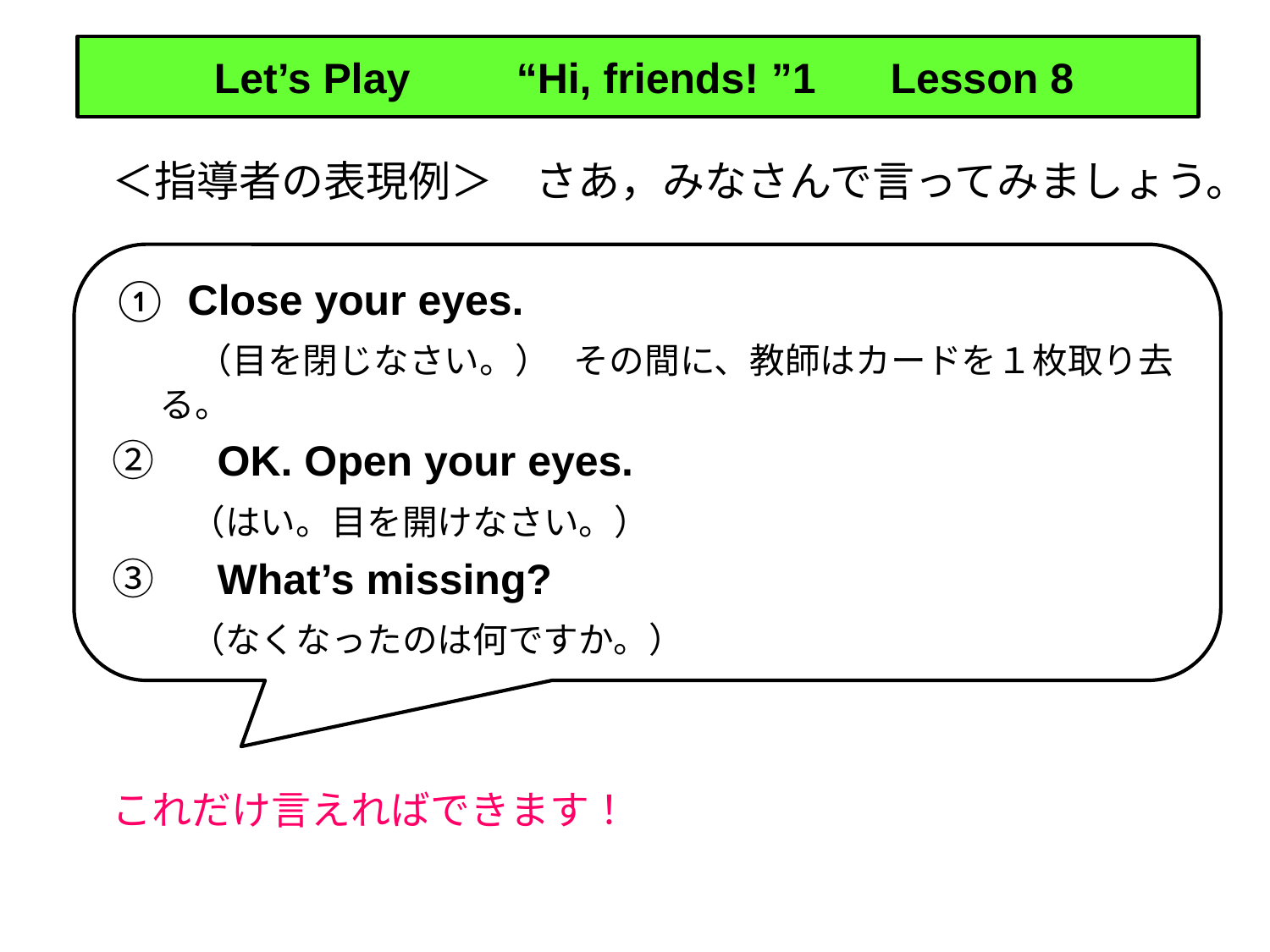

Let’s Play         “Hi, friends! ”1 　Lesson 8
＜指導者の表現例＞　さあ，みなさんで言ってみましょう。

①  Close your eyes.
　　（目を閉じなさい。）   その間に、教師はカードを１枚取り去る。
②　OK. Open your eyes.
　　（はい。目を開けなさい。）
③　What’s missing?
　　（なくなったのは何ですか。）

これだけ言えればできます！